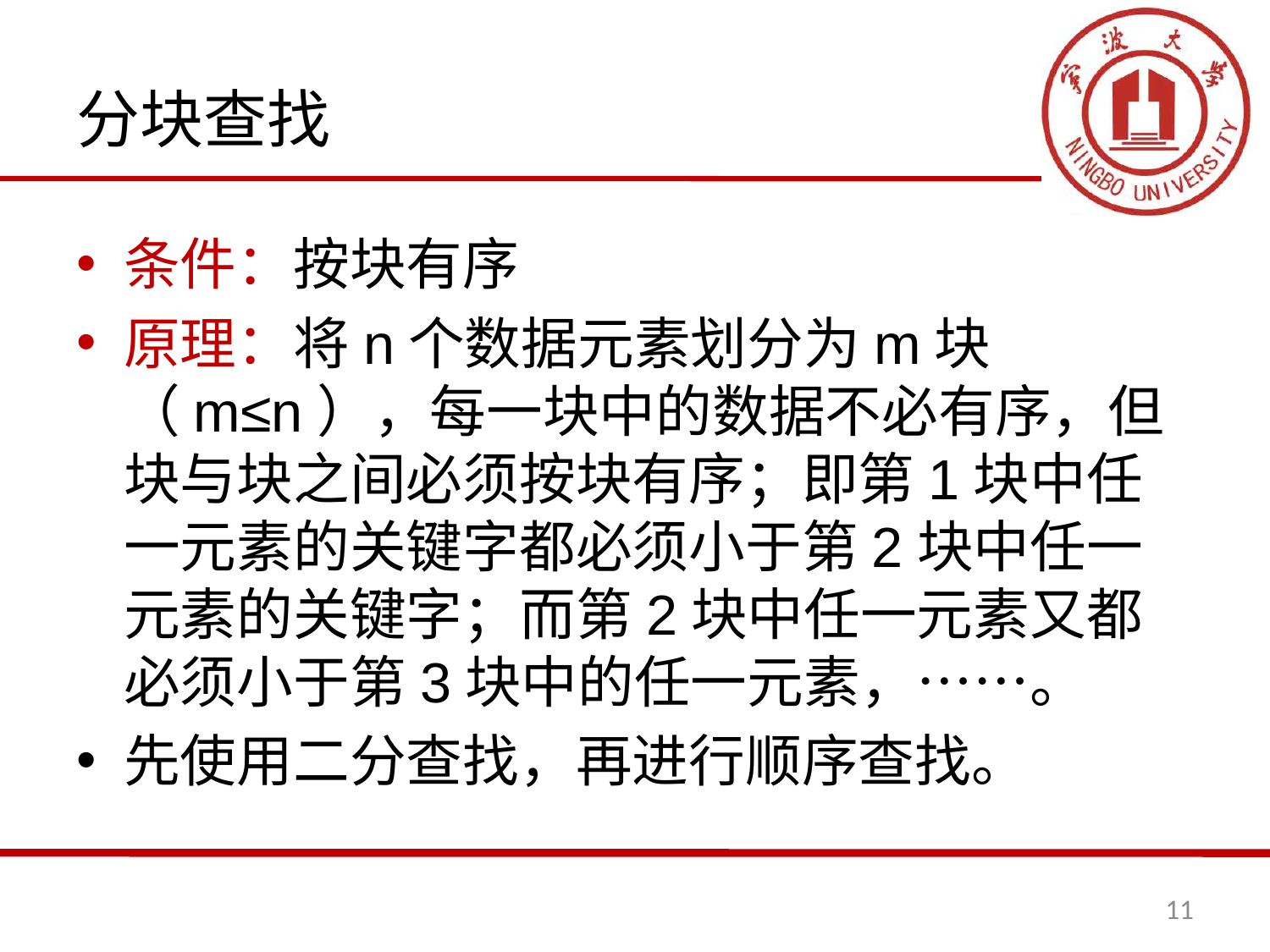

# 分块查找
条件：按块有序
原理：将n个数据元素划分为m块（m≤n），每一块中的数据不必有序，但块与块之间必须按块有序；即第1块中任一元素的关键字都必须小于第2块中任一元素的关键字；而第2块中任一元素又都必须小于第3块中的任一元素，……。
先使用二分查找，再进行顺序查找。

11